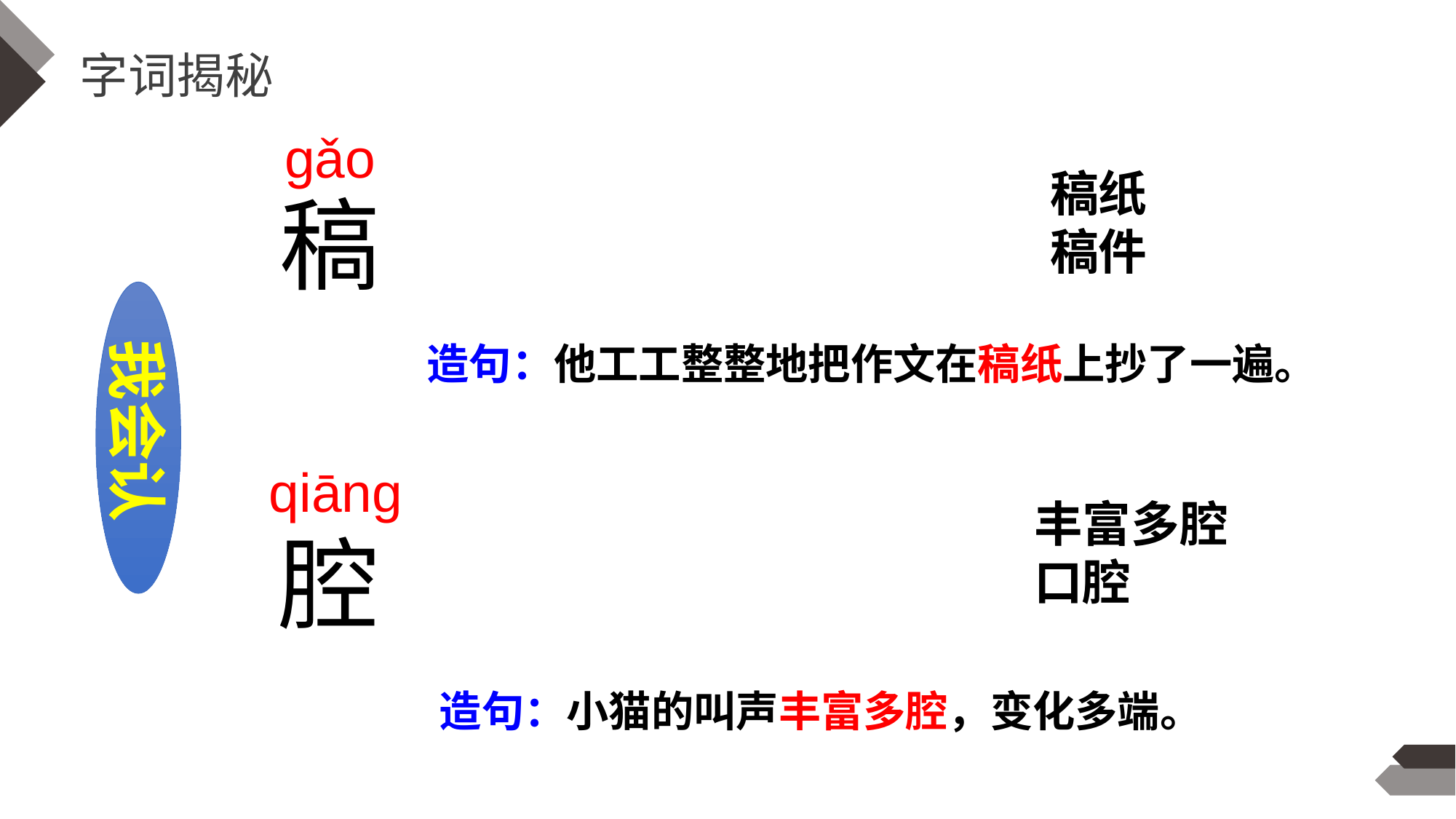

字词揭秘
gǎo
稿纸
稿件
稿

我会认
造句：他工工整整地把作文在稿纸上抄了一遍。
qiāng
丰富多腔口腔
腔
造句：小猫的叫声丰富多腔，变化多端。